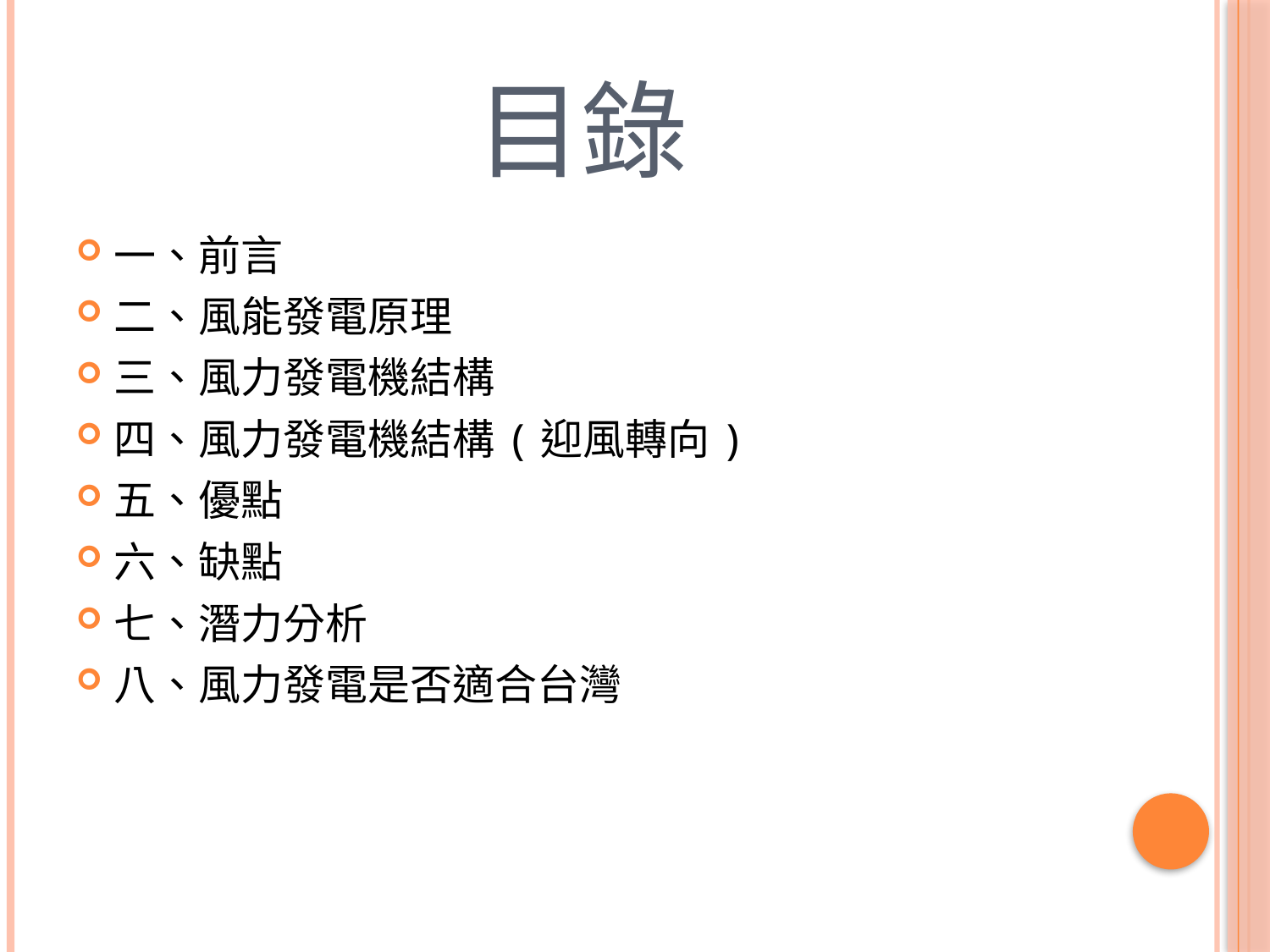

# 目錄
一、前言
二、風能發電原理
三、風力發電機結構
四、風力發電機結構(迎風轉向)
五、優點
六、缺點
七、潛力分析
八、風力發電是否適合台灣